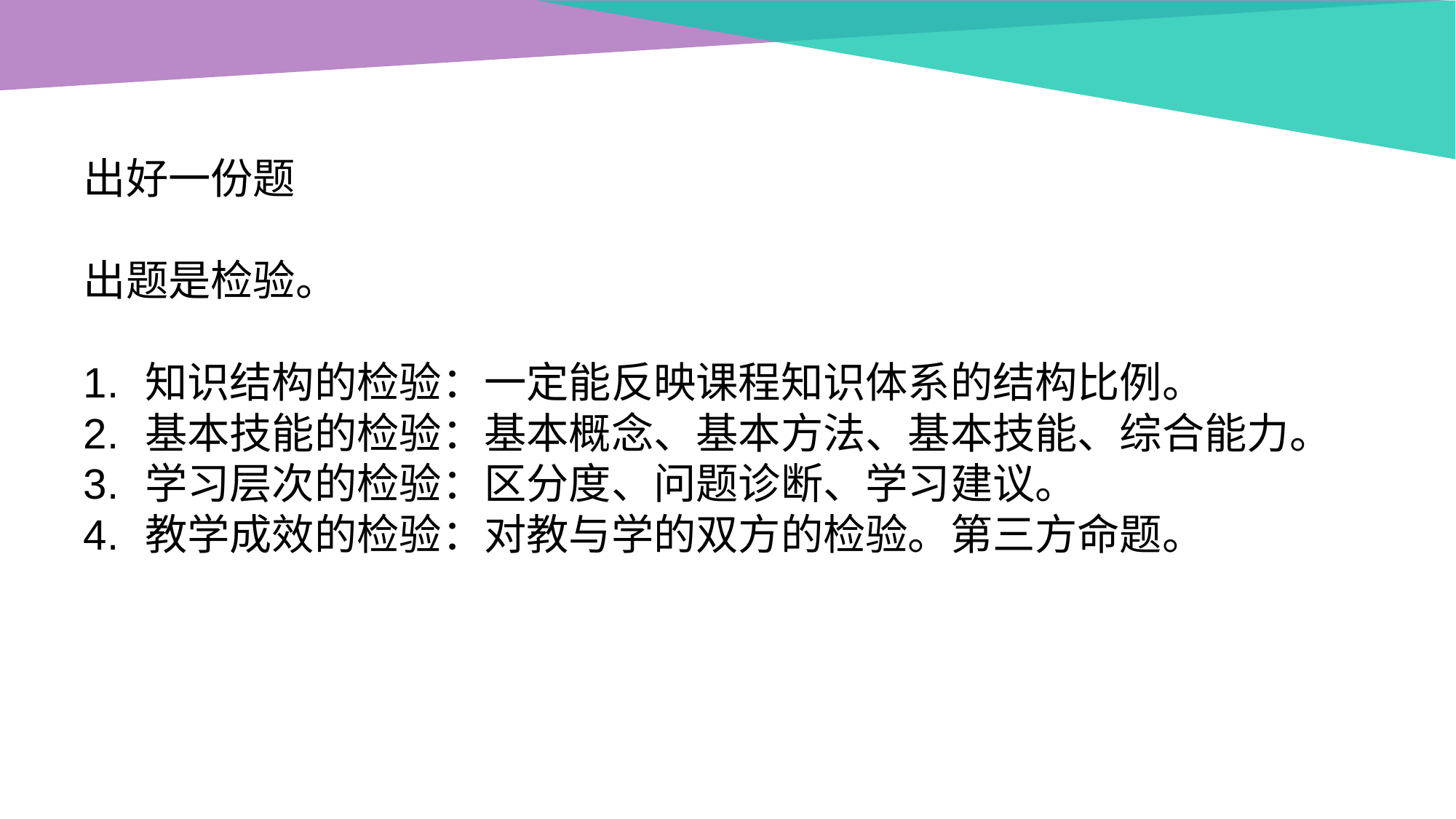

出好一份题

出题是检验。

知识结构的检验：一定能反映课程知识体系的结构比例。
基本技能的检验：基本概念、基本方法、基本技能、综合能力。
学习层次的检验：区分度、问题诊断、学习建议。
教学成效的检验：对教与学的双方的检验。第三方命题。